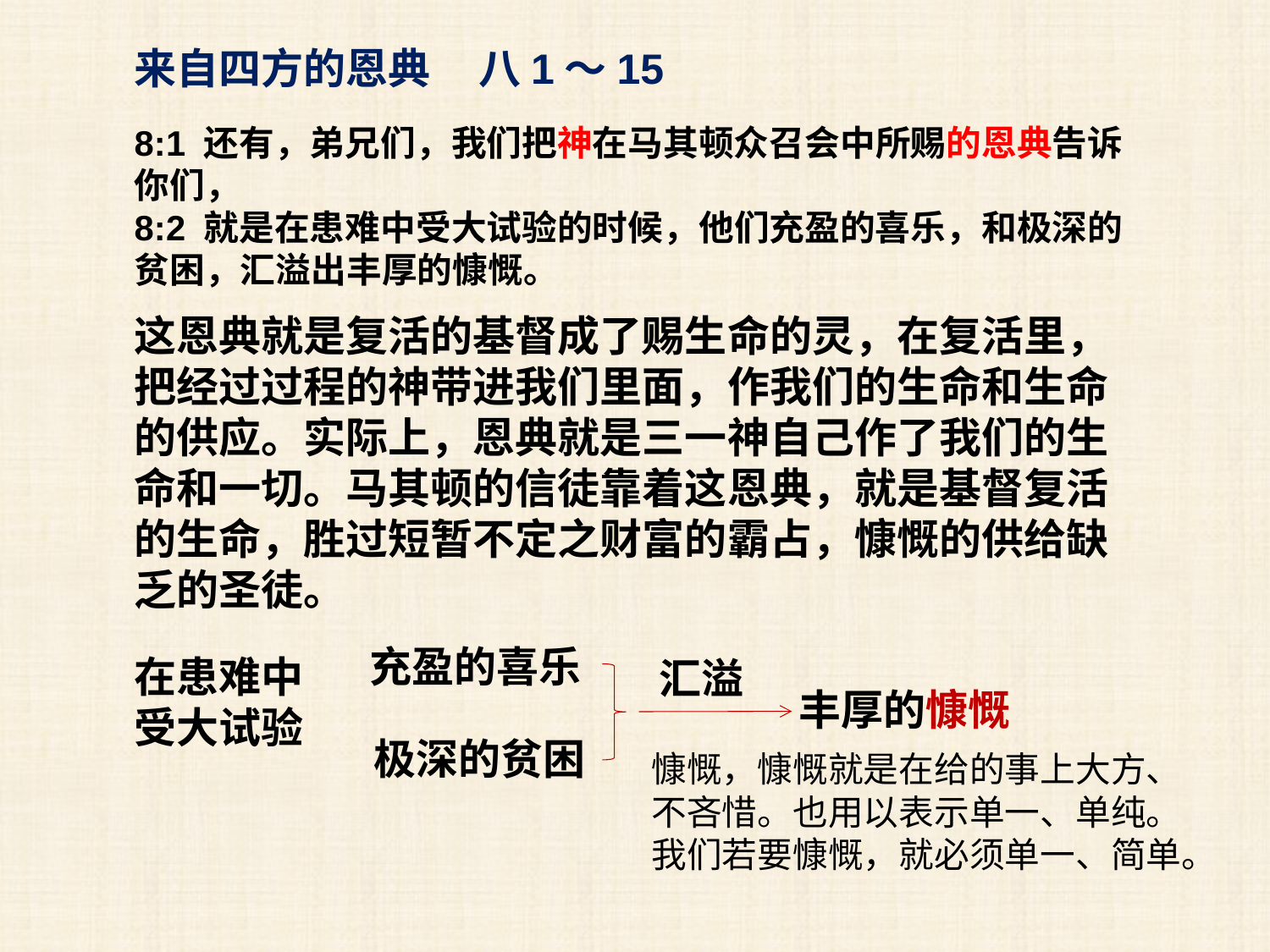

来自四方的恩典     八1～15
8:1 还有，弟兄们，我们把神在马其顿众召会中所赐的恩典告诉你们，
8:2 就是在患难中受大试验的时候，他们充盈的喜乐，和极深的贫困，汇溢出丰厚的慷慨。
这恩典就是复活的基督成了赐生命的灵，在复活里，把经过过程的神带进我们里面，作我们的生命和生命的供应。实际上，恩典就是三一神自己作了我们的生命和一切。马其顿的信徒靠着这恩典，就是基督复活的生命，胜过短暂不定之财富的霸占，慷慨的供给缺乏的圣徒。
充盈的喜乐
在患难中受大试验
汇溢

丰厚的慷慨
极深的贫困
慷慨，慷慨就是在给的事上大方、不吝惜。也用以表示单一、单纯。我们若要慷慨，就必须单一、简单。